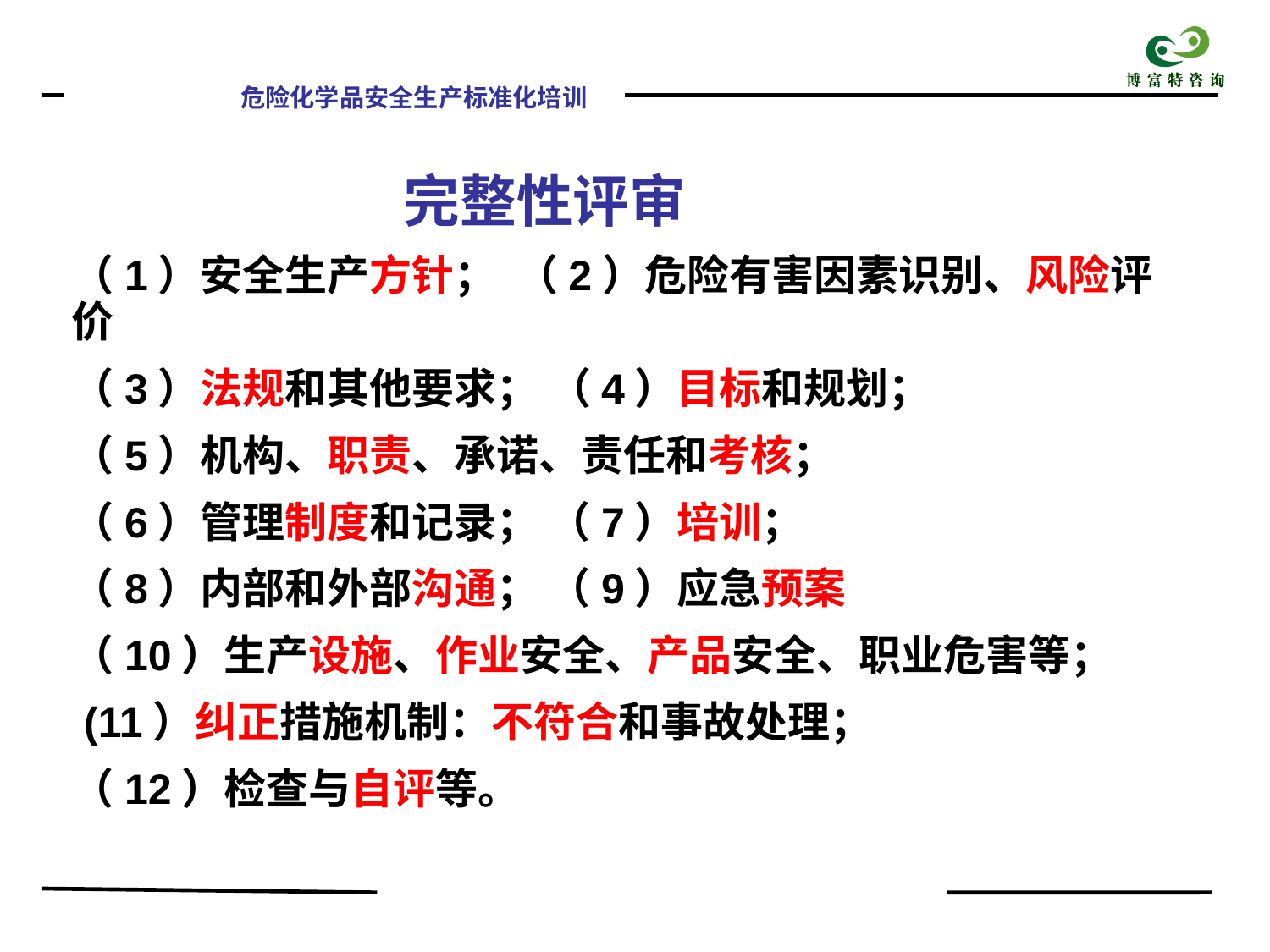

完整性评审
（1）安全生产方针；  （2）危险有害因素识别、风险评价
（3）法规和其他要求； （4）目标和规划；
（5）机构、职责、承诺、责任和考核；
（6）管理制度和记录； （7）培训；
（8）内部和外部沟通； （9）应急预案
（10）生产设施、作业安全、产品安全、职业危害等；
 (11）纠正措施机制：不符合和事故处理；
（12）检查与自评等。